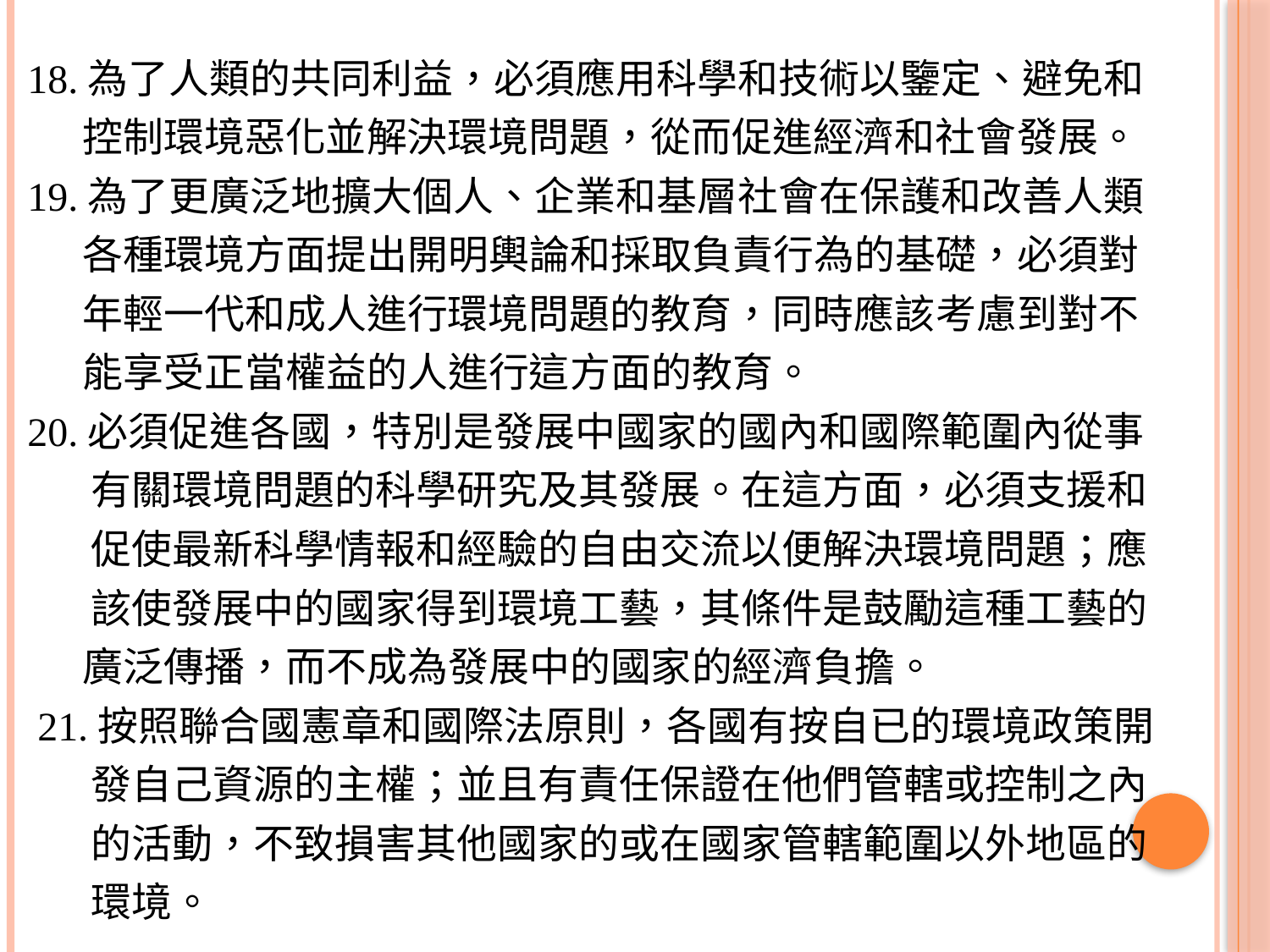

18.為了人類的共同利益，必須應用科學和技術以鑒定、避免和
     控制環境惡化並解決環境問題，從而促進經濟和社會發展。
19.為了更廣泛地擴大個人、企業和基層社會在保護和改善人類
     各種環境方面提出開明輿論和採取負責行為的基礎，必須對
     年輕一代和成人進行環境問題的教育，同時應該考慮到對不
     能享受正當權益的人進行這方面的教育。
20.必須促進各國，特別是發展中國家的國內和國際範圍內從事
      有關環境問題的科學研究及其發展。在這方面，必須支援和
      促使最新科學情報和經驗的自由交流以便解決環境問題；應
      該使發展中的國家得到環境工藝，其條件是鼓勵這種工藝的
     廣泛傳播，而不成為發展中的國家的經濟負擔。
 21.按照聯合國憲章和國際法原則，各國有按自已的環境政策開
      發自己資源的主權；並且有責任保證在他們管轄或控制之內
      的活動，不致損害其他國家的或在國家管轄範圍以外地區的
      環境。